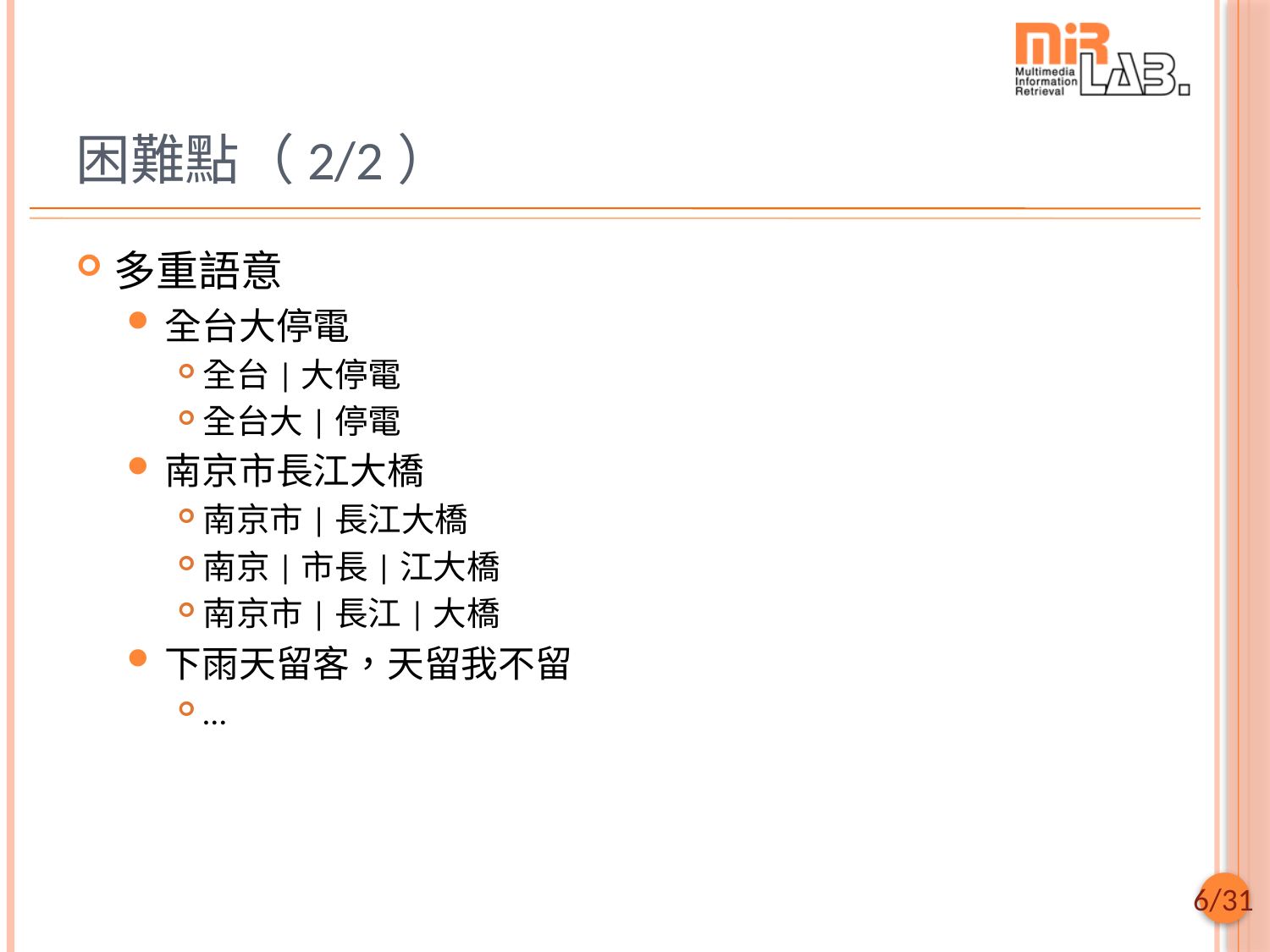

# 困難點（2/2）
多重語意
全台大停電
全台|大停電
全台大|停電
南京市長江大橋
南京市|長江大橋
南京|市長|江大橋
南京市|長江|大橋
下雨天留客，天留我不留
…